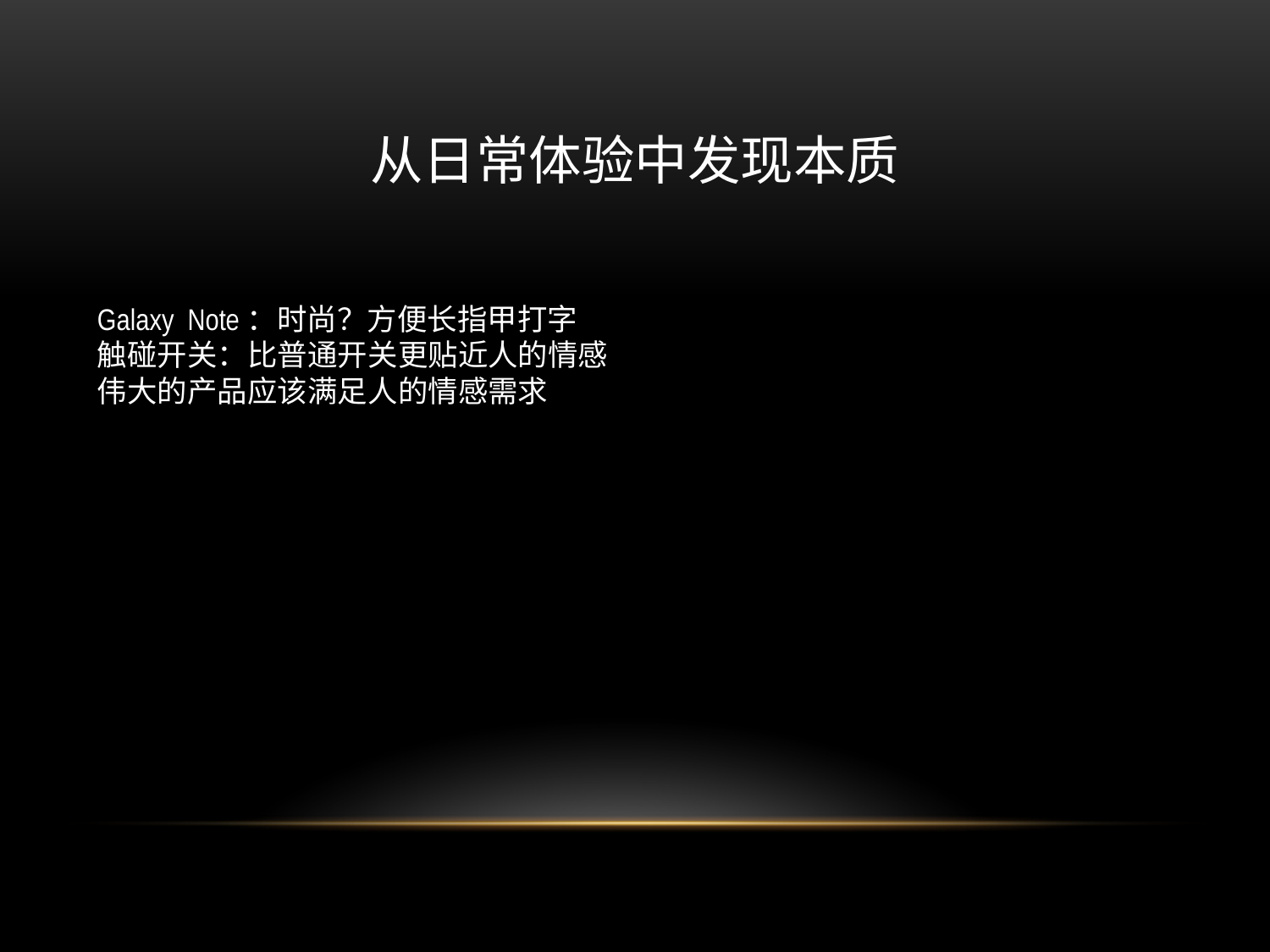

# 从日常体验中发现本质

Galaxy  Note：时尚？方便长指甲打字
触碰开关：比普通开关更贴近人的情感
伟大的产品应该满足人的情感需求